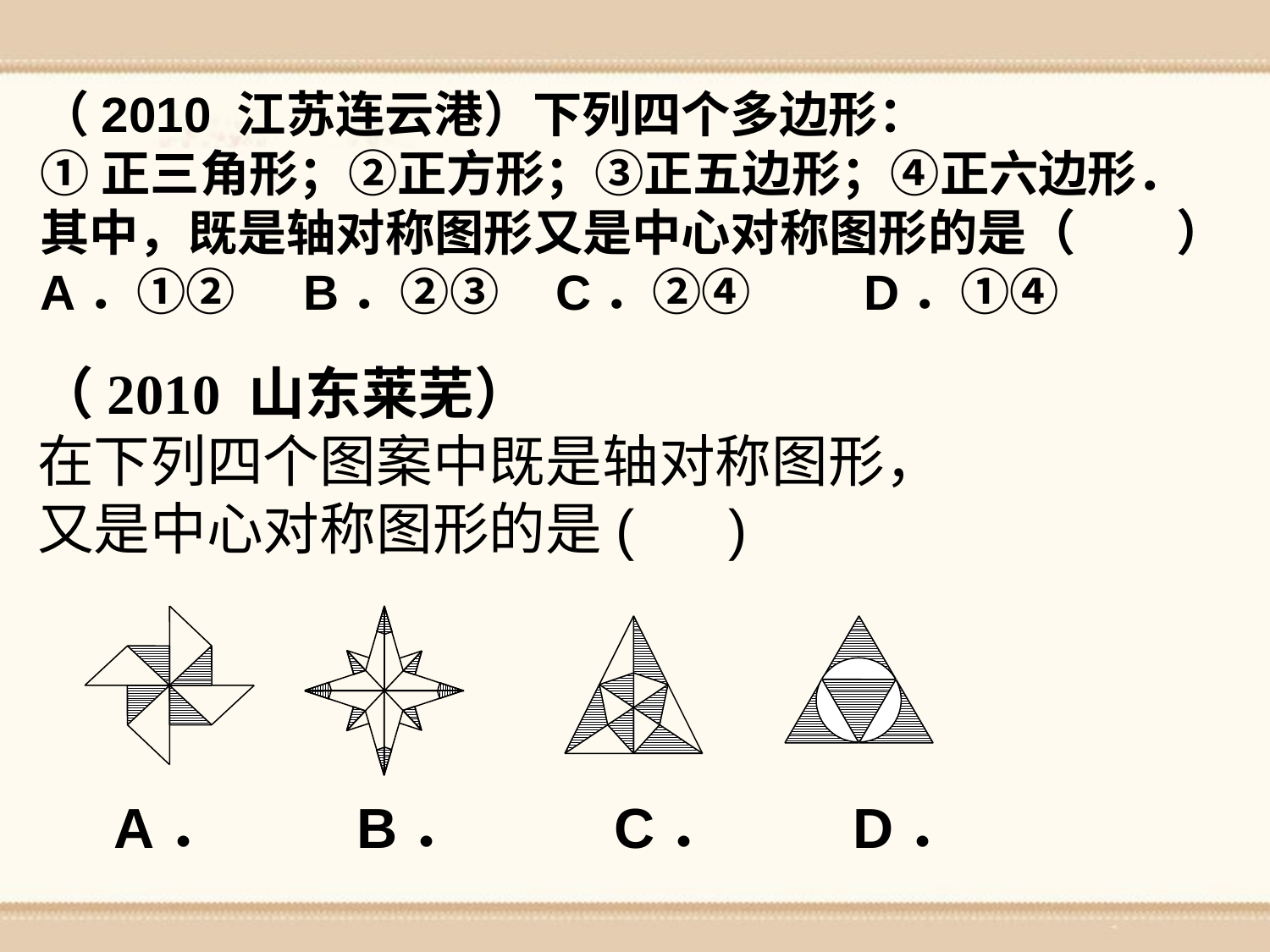

（2010 江苏连云港）下列四个多边形：
①正三角形；②正方形；③正五边形；④正六边形．
其中，既是轴对称图形又是中心对称图形的是（         ）
A．①②     B．②③    C．②④         D．①④
（2010 山东莱芜）
在下列四个图案中既是轴对称图形，
又是中心对称图形的是(      )

A．	  B．	         C．	       D．